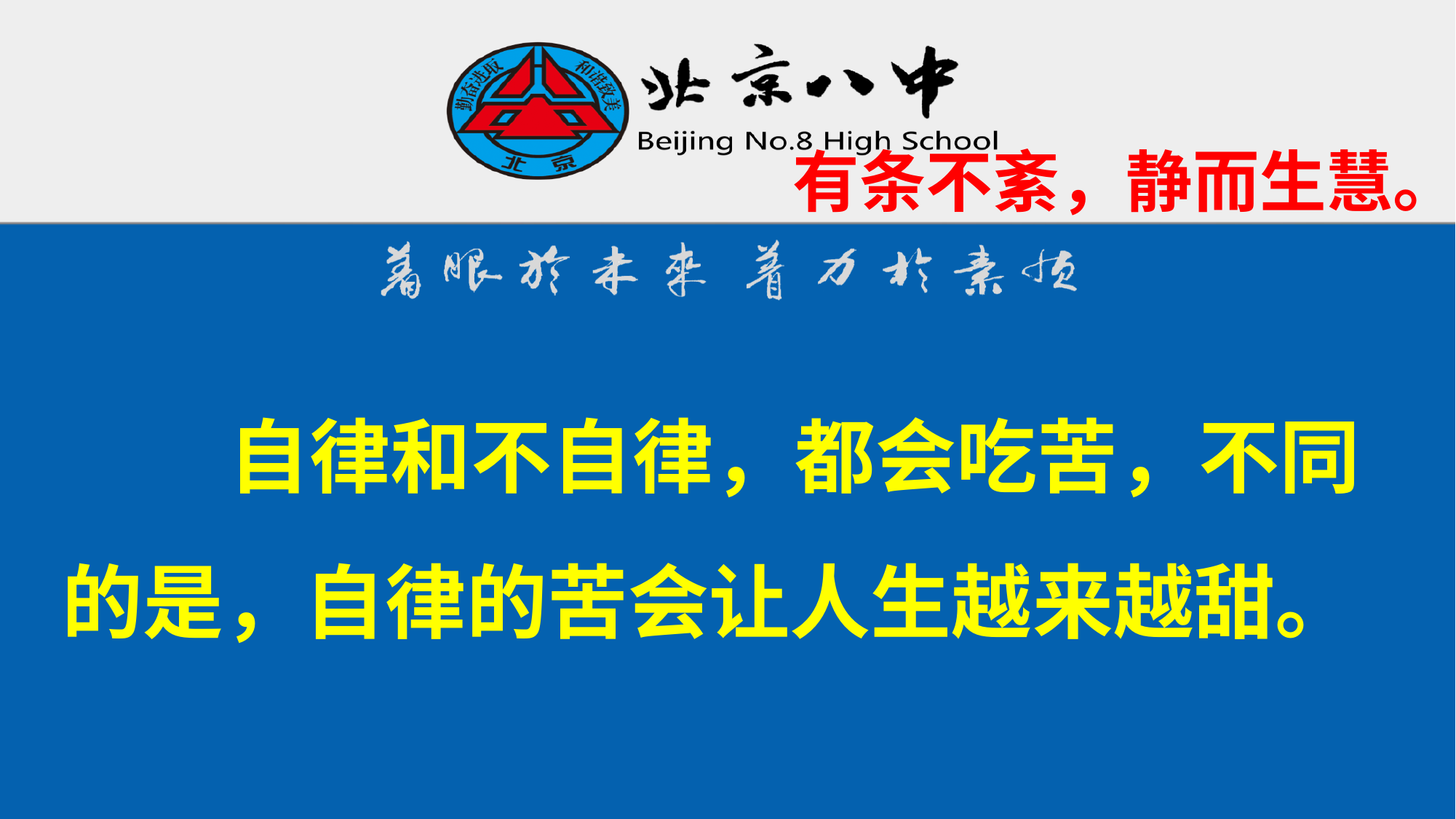

有条不紊，静而生慧。
        自律和不自律，都会吃苦，不同的是，自律的苦会让人生越来越甜。